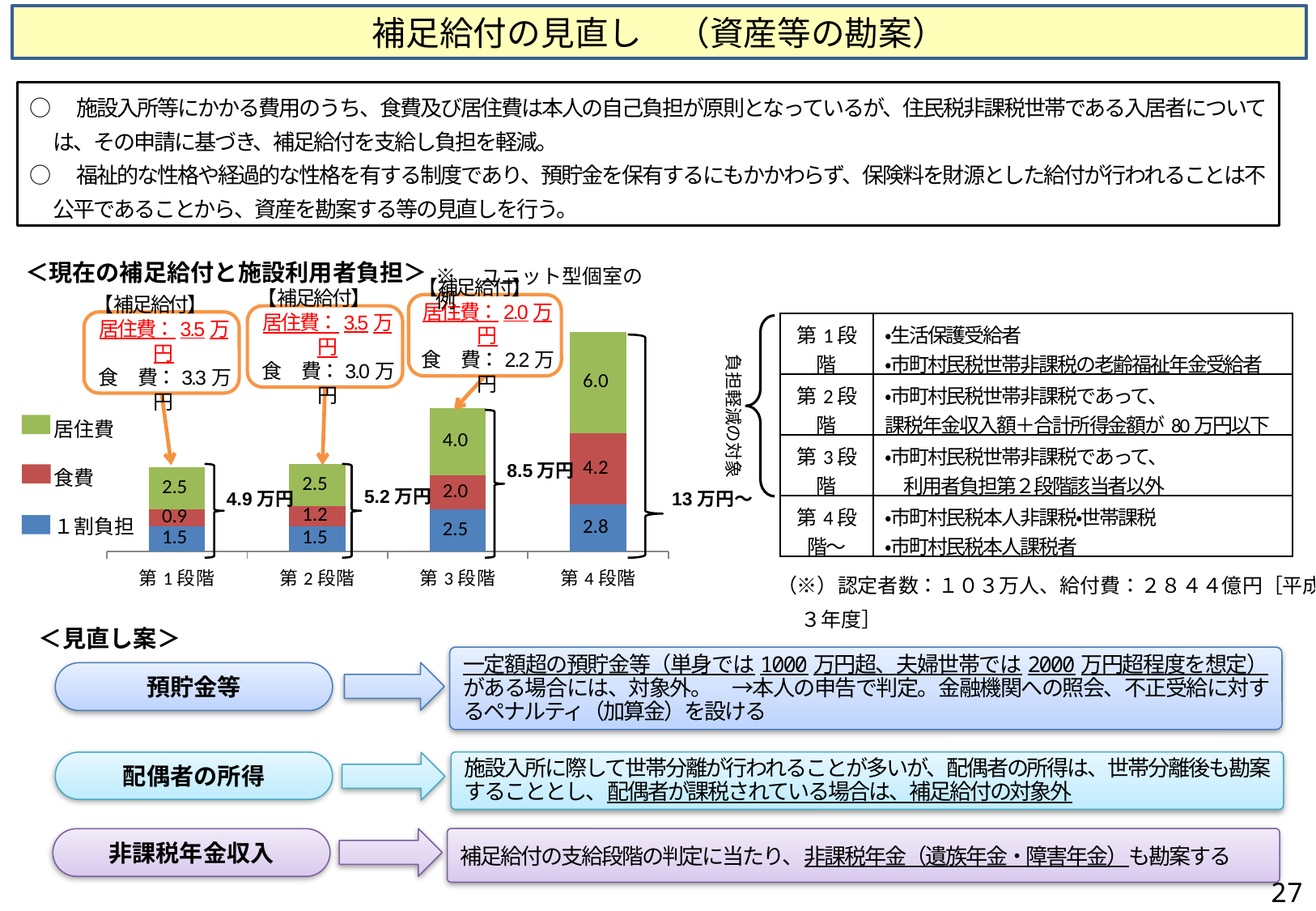

補足給付の見直し　（資産等の勘案）
○　施設入所等にかかる費用のうち、食費及び居住費は本人の自己負担が原則となっているが、住民税非課税世帯である入居者については、その申請に基づき、補足給付を支給し負担を軽減。
○　福祉的な性格や経過的な性格を有する制度であり、預貯金を保有するにもかかわらず、保険料を財源とした給付が行われることは不公平であることから、資産を勘案する等の見直しを行う。
＜現在の補足給付と施設利用者負担＞
※　ユニット型個室の例

### Chart

| Category | 1割負担 | 食費 | 居住費 |
|---|---|---|---|
| 第1段階 | 1.5 | 1.0 | 2.5 |
| 第2段階 | 1.5 | 1.2 | 2.5 |
| 第3段階 | 2.5 | 2.0 | 4.0 |
| 第4段階 | 2.8 | 4.2 | 6.0 |
【補足給付】
居住費：2.0万円
食　 費：2.2万円
【補足給付】
居住費：3.5万円
食　 費：3.0万円
【補足給付】
居住費：3.5万円
食　 費：3.3万円
| 第1段階 | ・生活保護受給者 ・市町村民税世帯非課税の老齢福祉年金受給者 |
| --- | --- |
| 第2段階 | ・市町村民税世帯非課税であって、 課税年金収入額＋合計所得金額が80万円以下 |
| 第3段階 | ・市町村民税世帯非課税であって、 　利用者負担第２段階該当者以外 |
| 第4段階～ | ・市町村民税本人非課税・世帯課税 ・市町村民税本人課税者 |

負担軽減の対象

居住費

食費

１割負担

8.5万円

5.2万円
4.9万円
13万円～
（※）認定者数：１０３万人、給付費：２８４４億円［平成２３年度］
＜見直し案＞
一定額超の預貯金等（単身では1000万円超、夫婦世帯では2000万円超程度を想定）がある場合には、対象外。　→本人の申告で判定。金融機関への照会、不正受給に対するペナルティ（加算金）を設ける

預貯金等
施設入所に際して世帯分離が行われることが多いが、配偶者の所得は、世帯分離後も勘案することとし、配偶者が課税されている場合は、補足給付の対象外
配偶者の所得

補足給付の支給段階の判定に当たり、非課税年金（遺族年金・障害年金）も勘案する
非課税年金収入
27